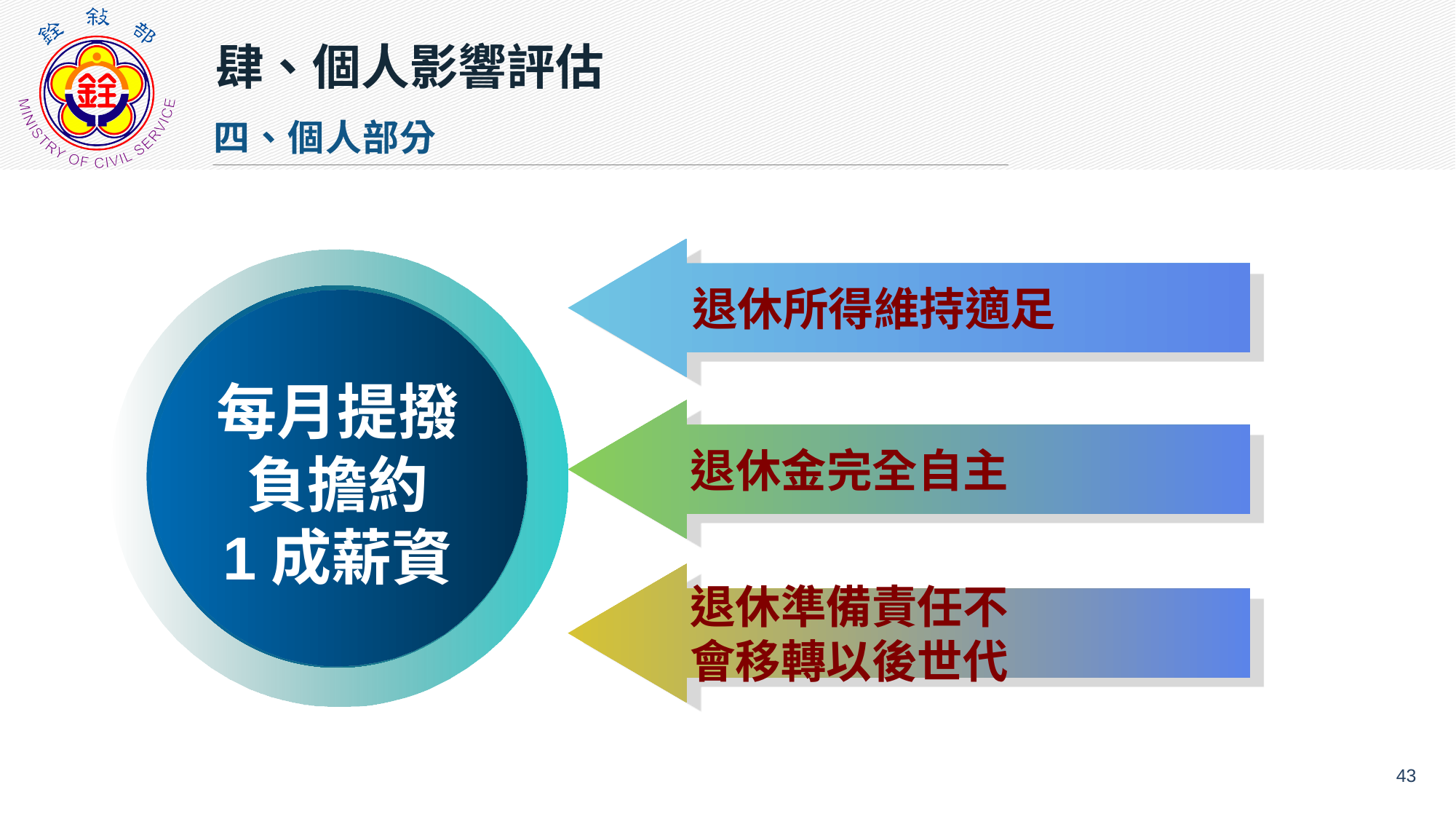

肆、個人影響評估
四、個人部分

退休所得維持適足

每月提撥負擔約
1成薪資
退休金完全自主
Add Title
退休準備責任不會移轉以後世代